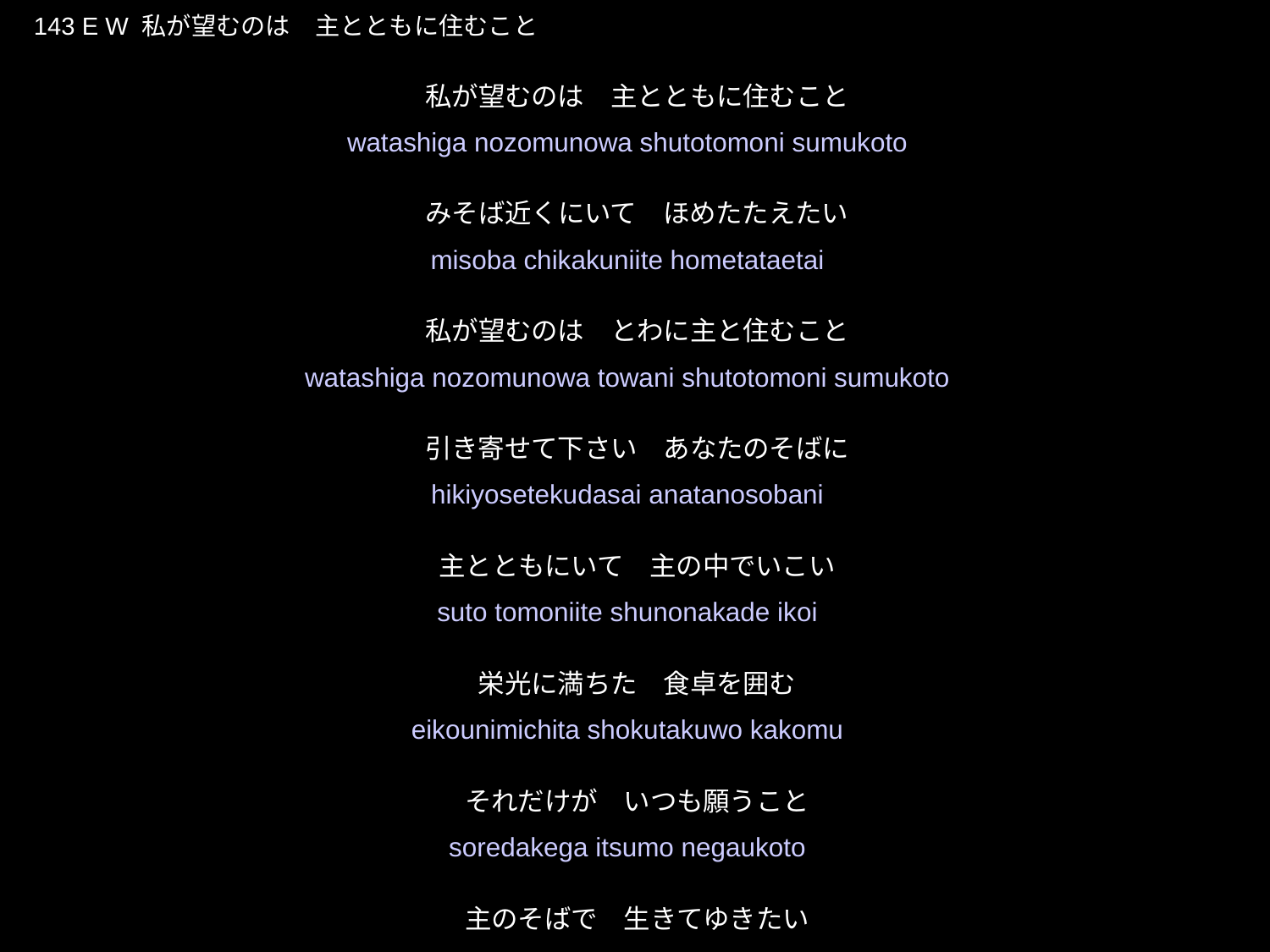

わたしがのぞむのはしゅとともにすむこと
★W
143 E W 私が望むのは　主とともに住むこと
私が望むのは　主とともに住むこと
みそば近くにいて　ほめたたえたい
私が望むのは　とわに主と住むこと
引き寄せて下さい　あなたのそばに
主とともにいて　主の中でいこい
栄光に満ちた　食卓を囲む
それだけが　いつも願うこと
主のそばで　生きてゆきたい
★４
watashiga nozomunowa shutotomoni sumukoto
misoba chikakuniite hometataetai
watashiga nozomunowa towani shutotomoni sumukoto
hikiyosetekudasai anatanosobani
suto tomoniite shunonakade ikoi
eikounimichita shokutakuwo kakomu
soredakega itsumo negaukoto
shunosobade ikite yukitai